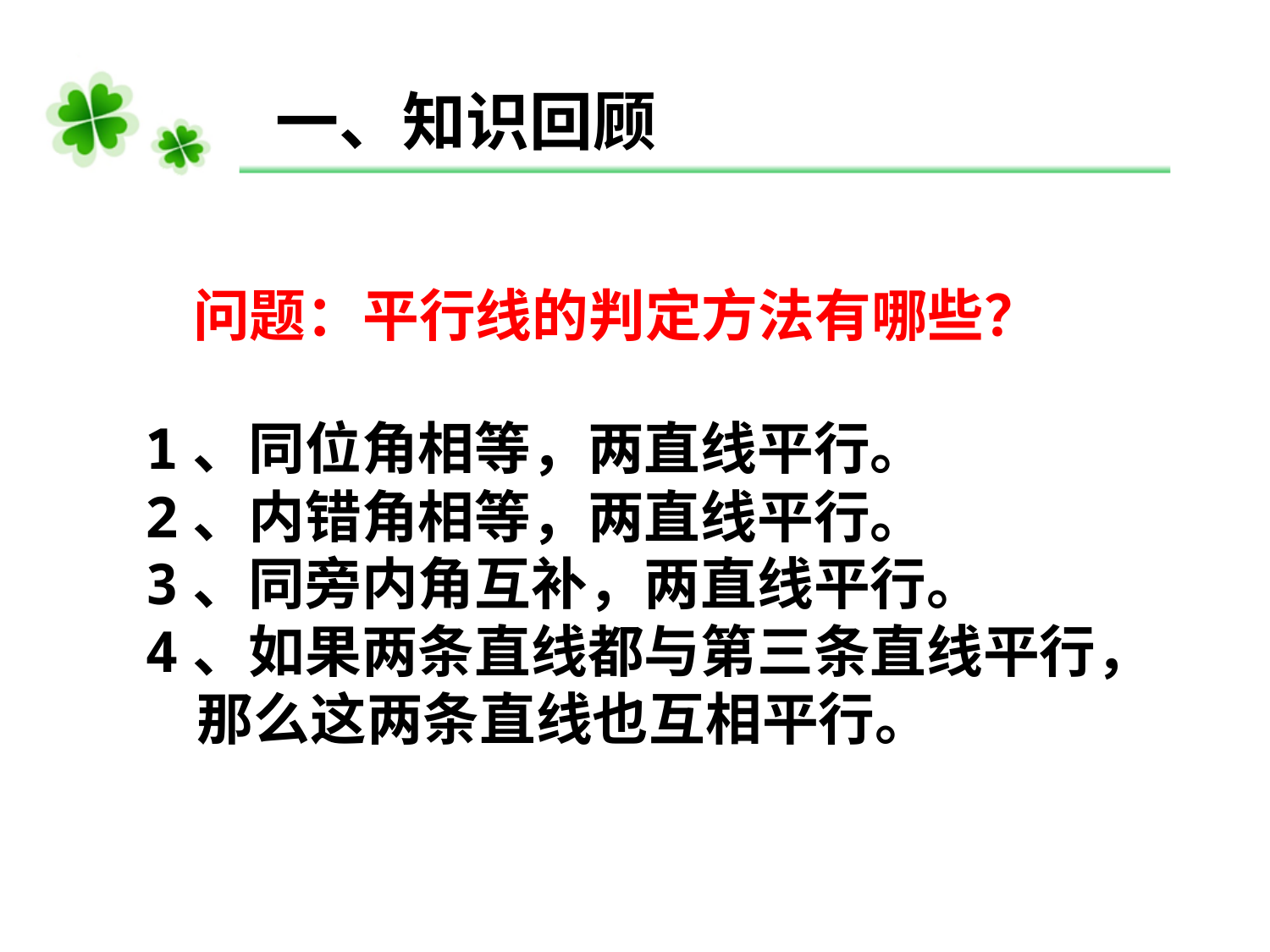

一、知识回顾
问题：平行线的判定方法有哪些？
1、同位角相等，两直线平行。
2、内错角相等，两直线平行。
3、同旁内角互补，两直线平行。
4、如果两条直线都与第三条直线平行，
   那么这两条直线也互相平行。